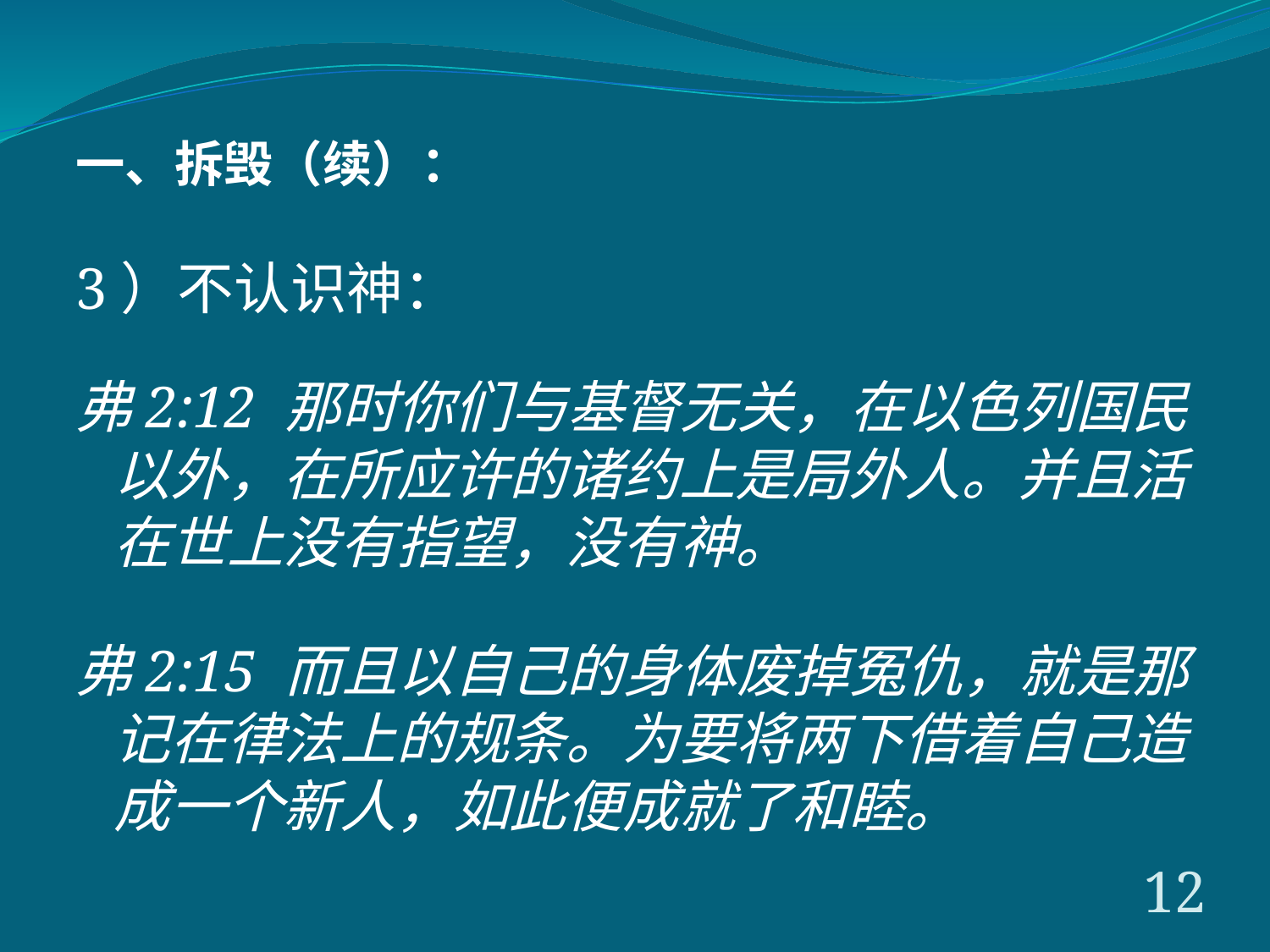

一、拆毁（续）：

3）不认识神：

弗2:12 那时你们与基督无关，在以色列国民以外，在所应许的诸约上是局外人。并且活在世上没有指望，没有神。

弗2:15 而且以自己的身体废掉冤仇，就是那记在律法上的规条。为要将两下借着自己造成一个新人，如此便成就了和睦。

12